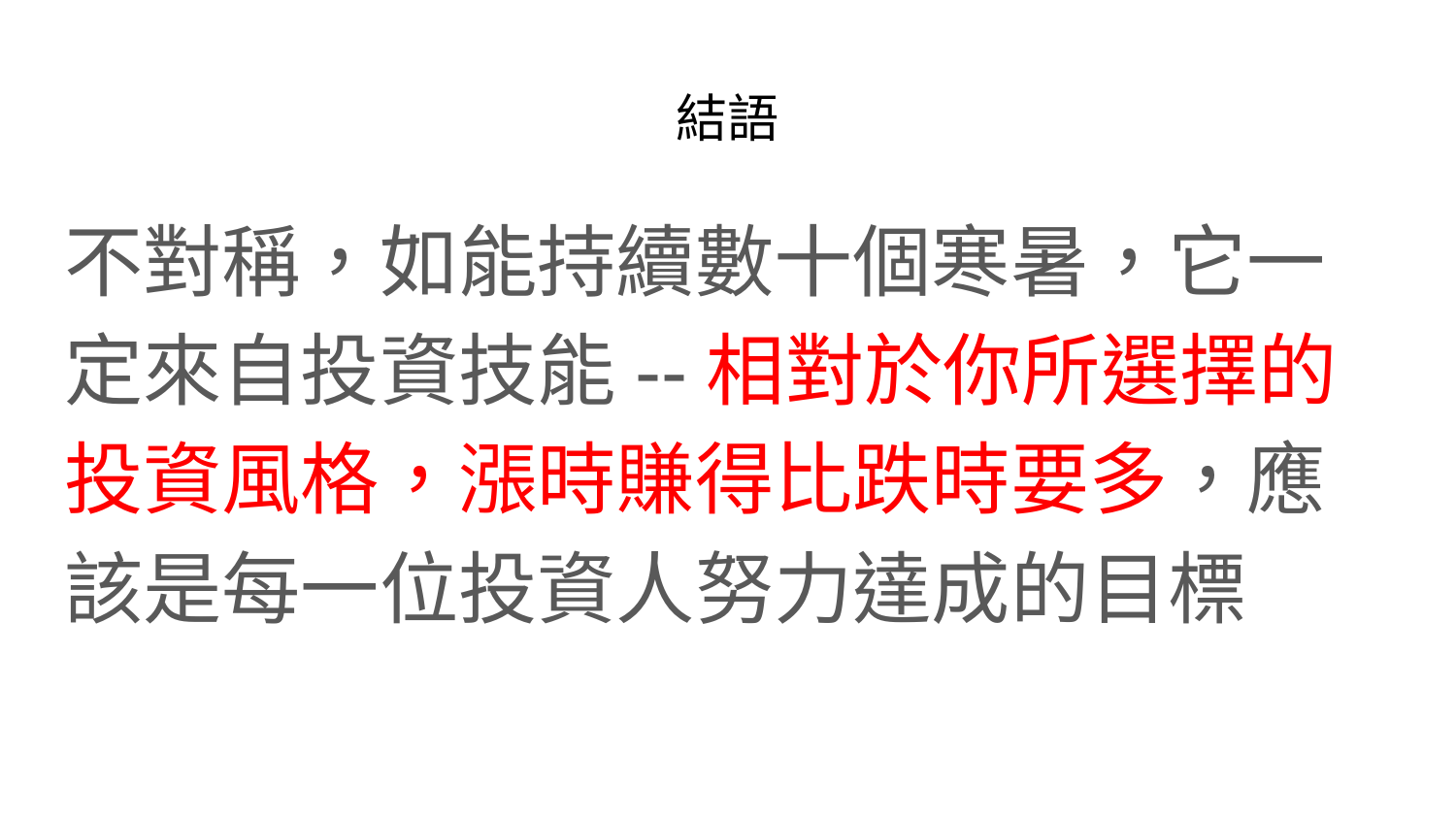

# 結語
不對稱，如能持續數十個寒暑，它一定來自投資技能--相對於你所選擇的投資風格，漲時賺得比跌時要多，應該是每一位投資人努力達成的目標